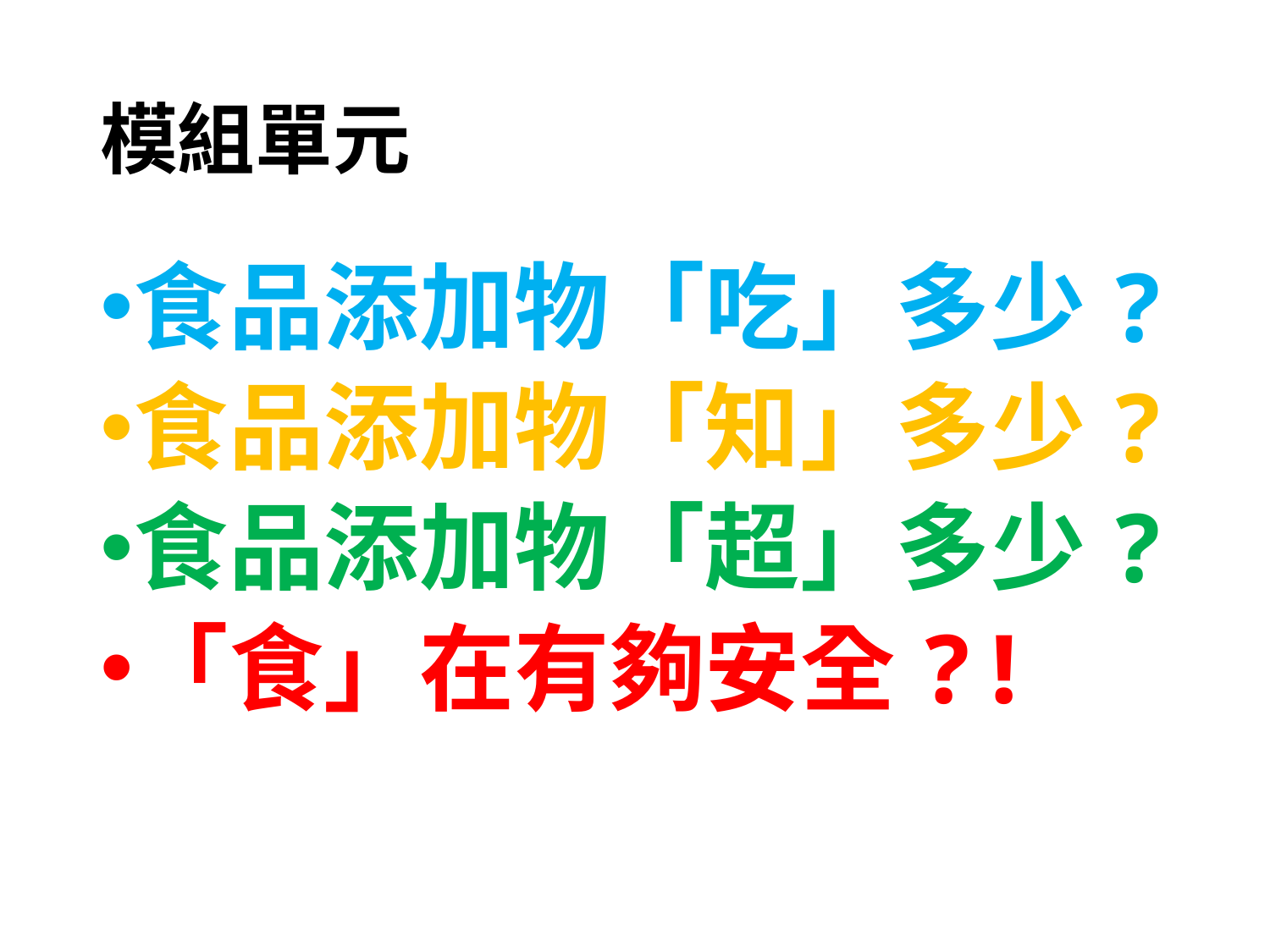

# 模組單元
食品添加物「吃」多少?
食品添加物「知」多少?
食品添加物「超」多少?
「食」在有夠安全?!